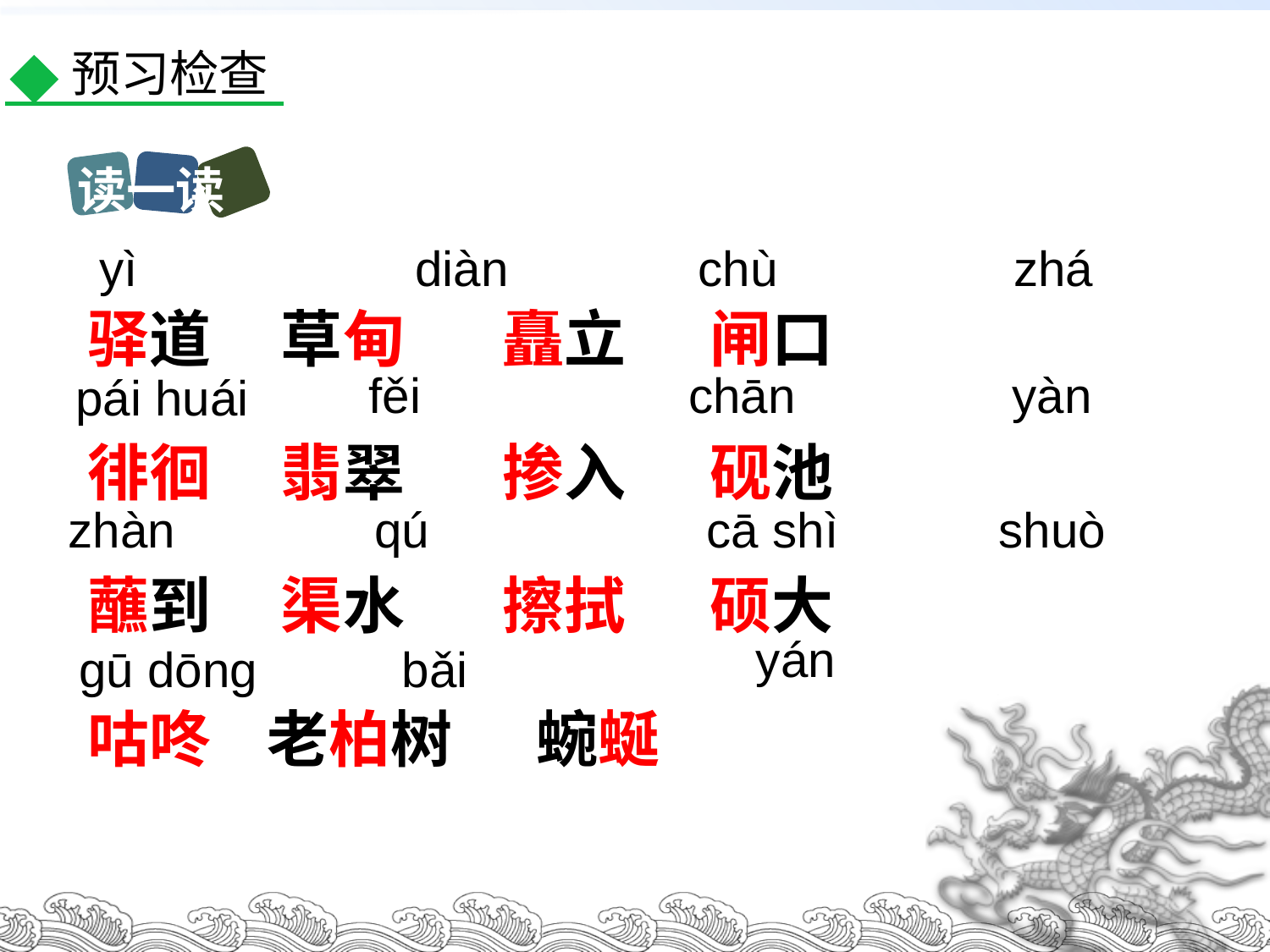

预习检查

读一读

yì
diàn
chù
zhá
驿道     草甸       矗立      闸口
徘徊     翡翠       掺入      砚池
蘸到     渠水       擦拭      硕大
咕咚    老柏树      蜿蜒
fěi
chān
yàn
pái huái
zhàn
qú
cā shì
shuò
yán
ɡū dōnɡ
bǎi